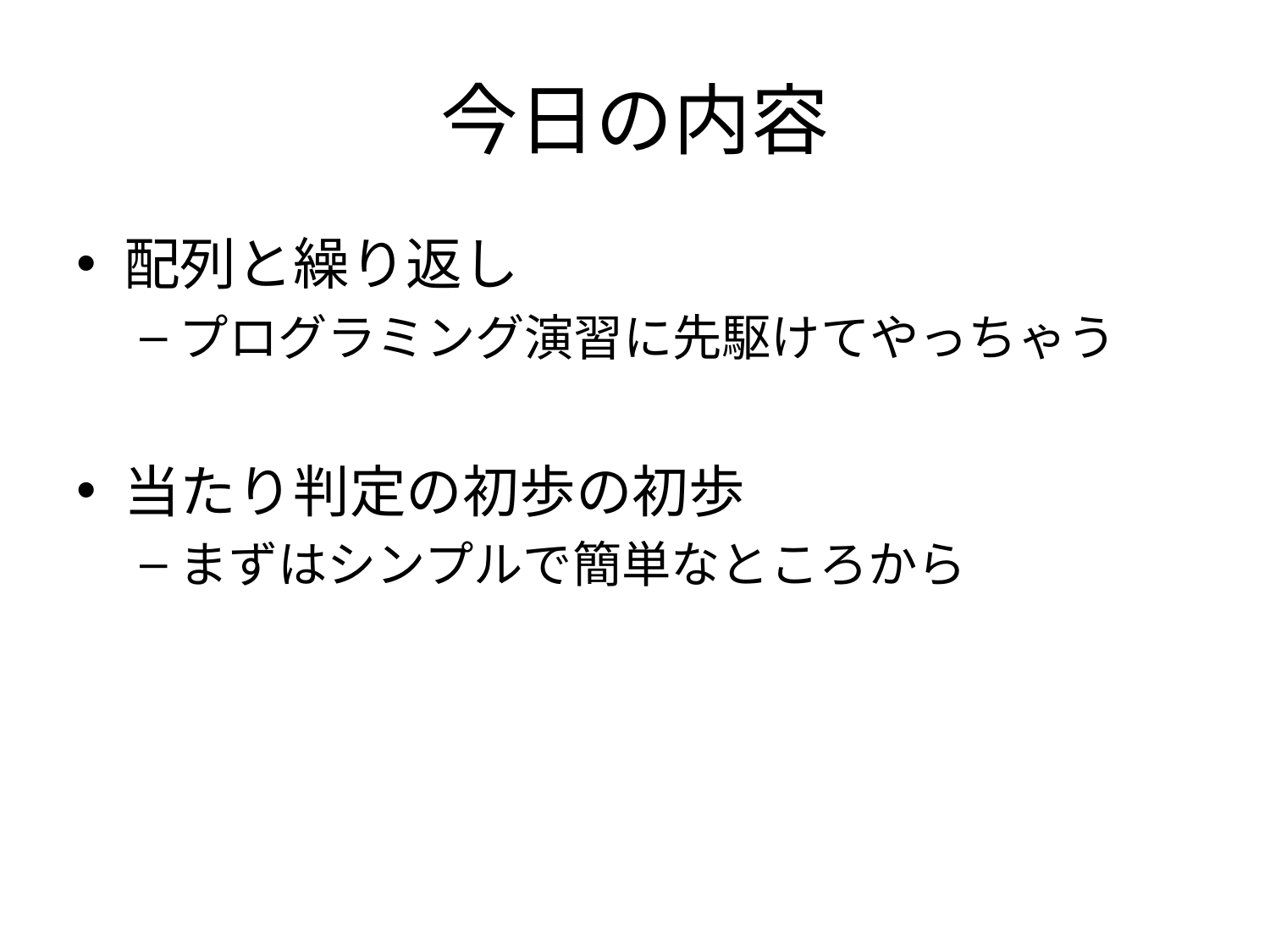

# 今日の内容
配列と繰り返し
プログラミング演習に先駆けてやっちゃう

当たり判定の初歩の初歩
まずはシンプルで簡単なところから